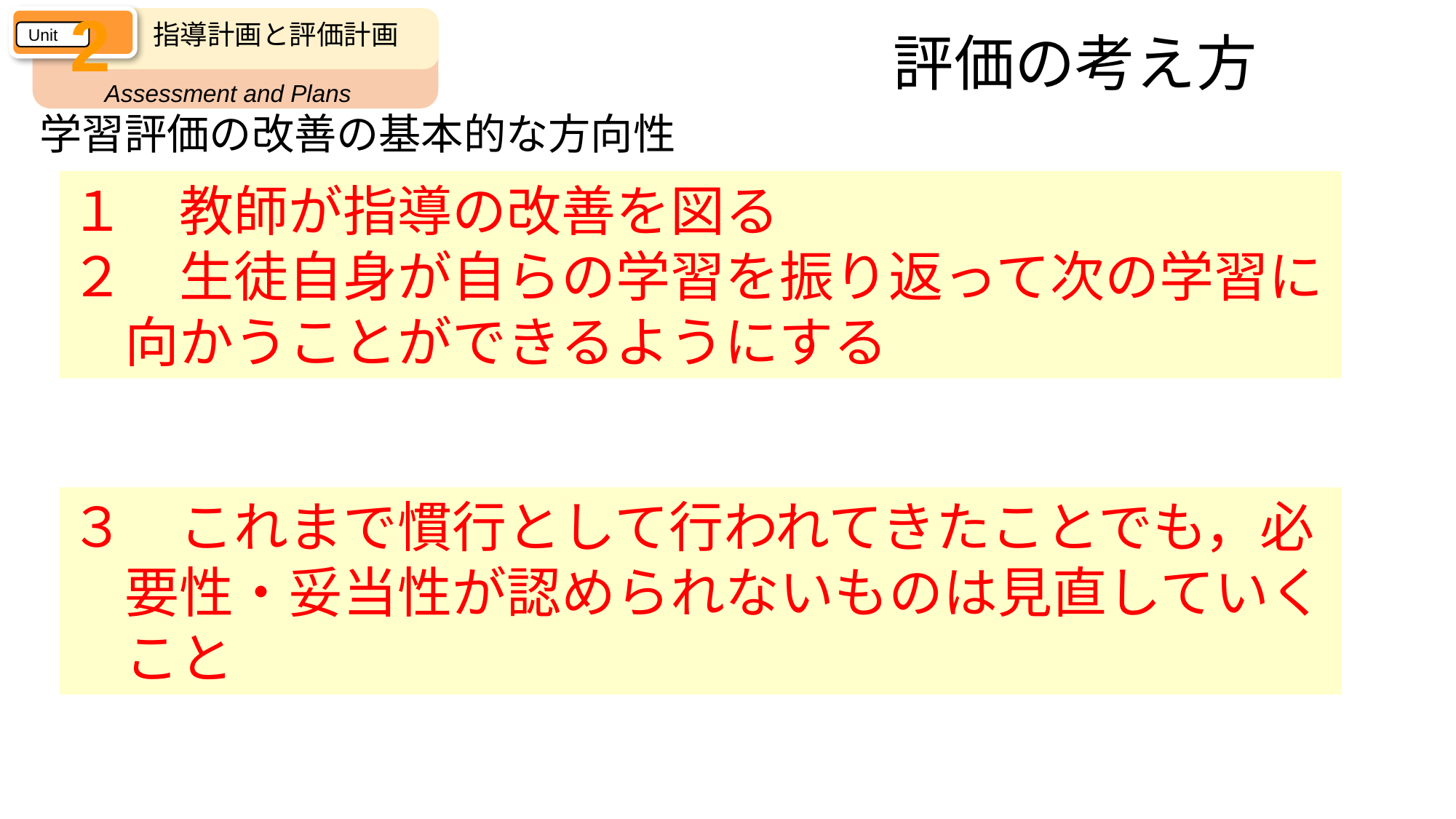

2

Unit
指導計画と評価計画
Assessment and Plans
評価の考え方
学習評価の改善の基本的な方向性
１　教師が指導の改善を図る
２　生徒自身が自らの学習を振り返って次の学習に
　向かうことができるようにする
３　これまで慣行として行われてきたことでも，必
　要性・妥当性が認められないものは見直していく
　こと